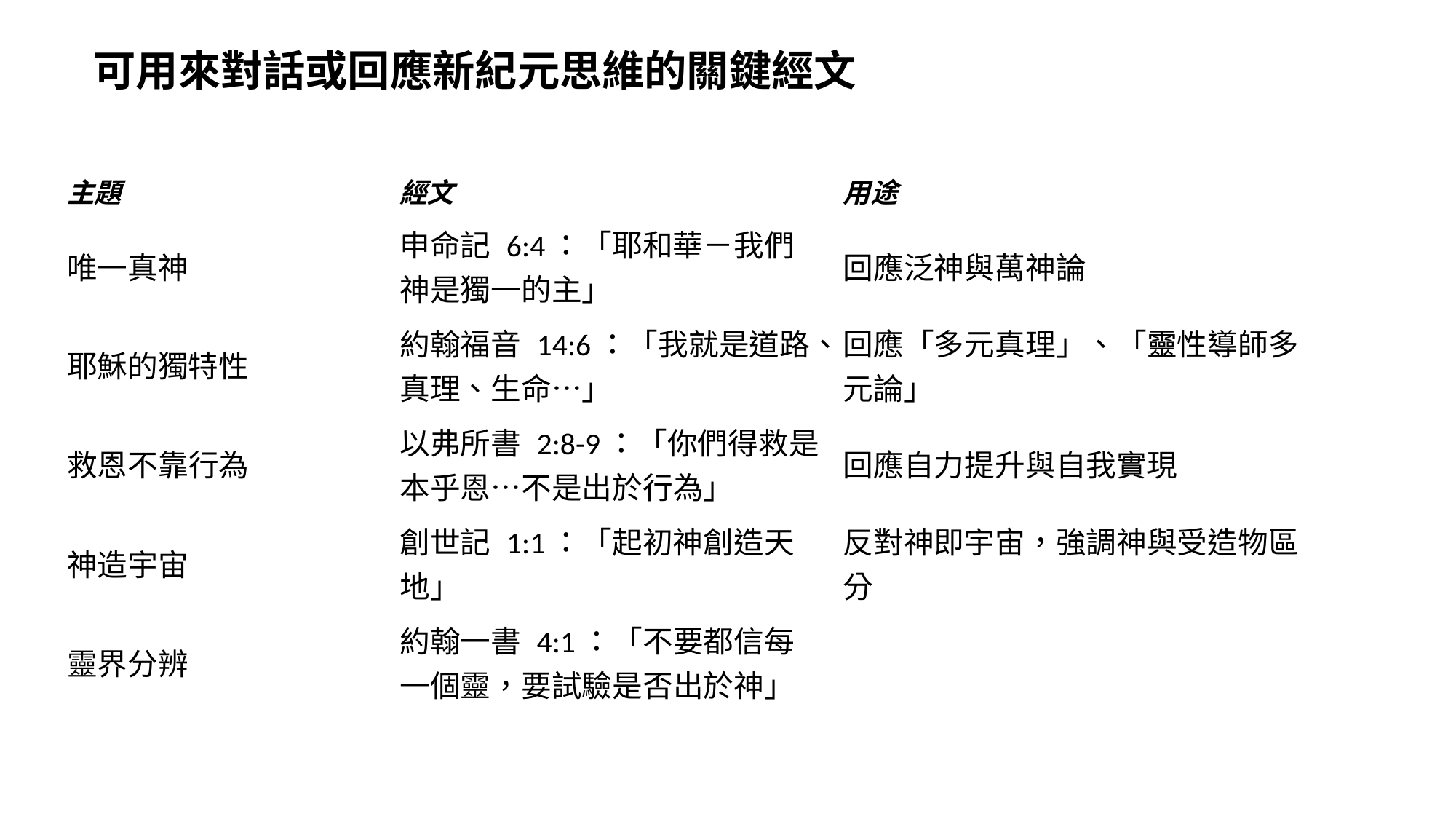

# 可用來對話或回應新紀元思維的關鍵經文
| 主題 | 經文 | 用途 |
| --- | --- | --- |
| 唯一真神 | 申命記 6:4：「耶和華－我們神是獨一的主」 | 回應泛神與萬神論 |
| 耶穌的獨特性 | 約翰福音 14:6：「我就是道路、真理、生命…」 | 回應「多元真理」、「靈性導師多元論」 |
| 救恩不靠行為 | 以弗所書 2:8-9：「你們得救是本乎恩…不是出於行為」 | 回應自力提升與自我實現 |
| 神造宇宙 | 創世記 1:1：「起初神創造天地」 | 反對神即宇宙，強調神與受造物區分 |
| 靈界分辨 | 約翰一書 4:1：「不要都信每一個靈，要試驗是否出於神」 |  |